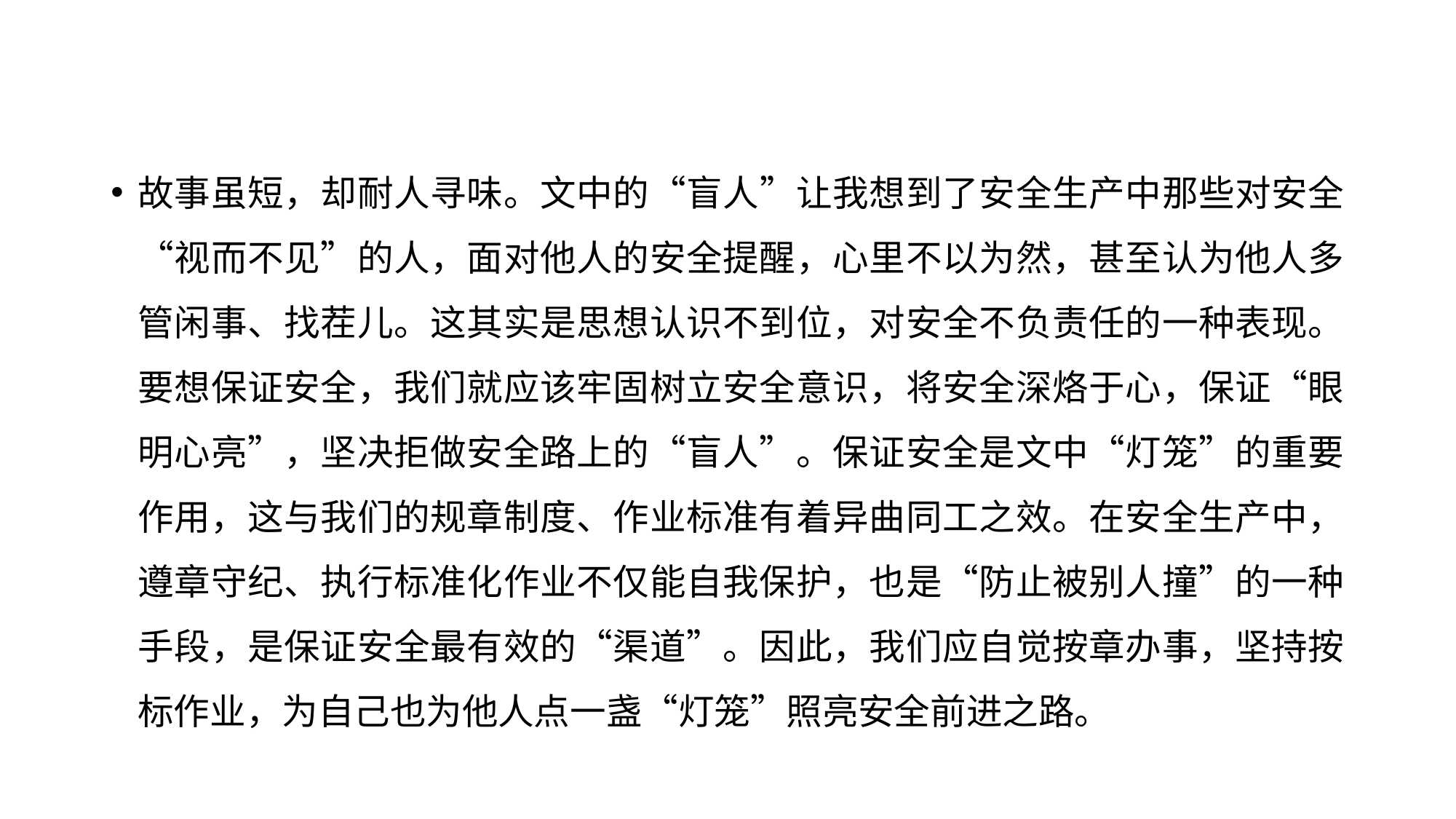

#
故事虽短，却耐人寻味。文中的“盲人”让我想到了安全生产中那些对安全“视而不见”的人，面对他人的安全提醒，心里不以为然，甚至认为他人多管闲事、找茬儿。这其实是思想认识不到位，对安全不负责任的一种表现。要想保证安全，我们就应该牢固树立安全意识，将安全深烙于心，保证“眼明心亮”，坚决拒做安全路上的“盲人”。保证安全是文中“灯笼”的重要作用，这与我们的规章制度、作业标准有着异曲同工之效。在安全生产中，遵章守纪、执行标准化作业不仅能自我保护，也是“防止被别人撞”的一种手段，是保证安全最有效的“渠道”。因此，我们应自觉按章办事，坚持按标作业，为自己也为他人点一盏“灯笼”照亮安全前进之路。